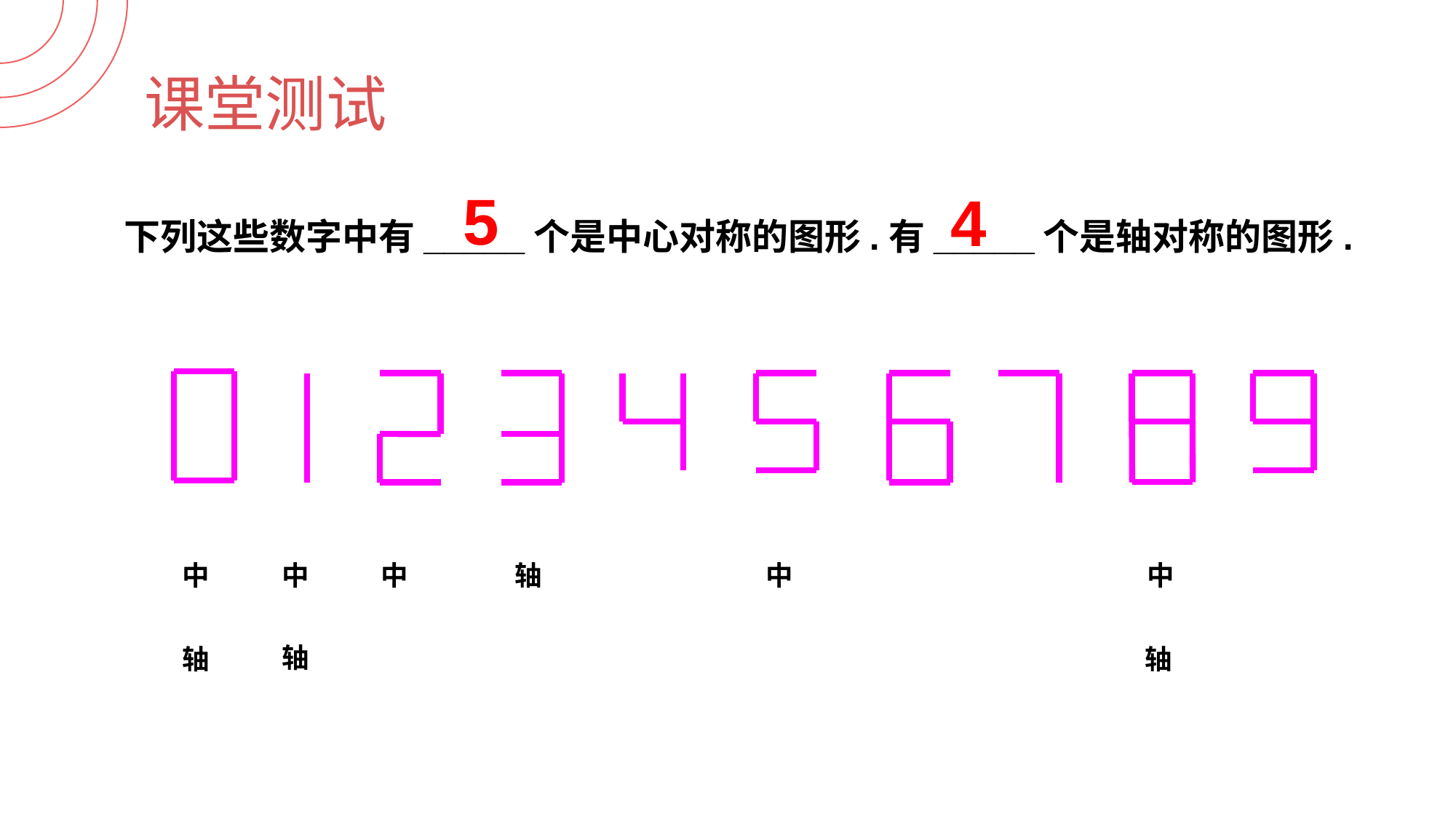

课堂测试
5
4
     下列这些数字中有_____个是中心对称的图形.有_____个是轴对称的图形.
中
中
中
轴
中
中
轴
轴
轴